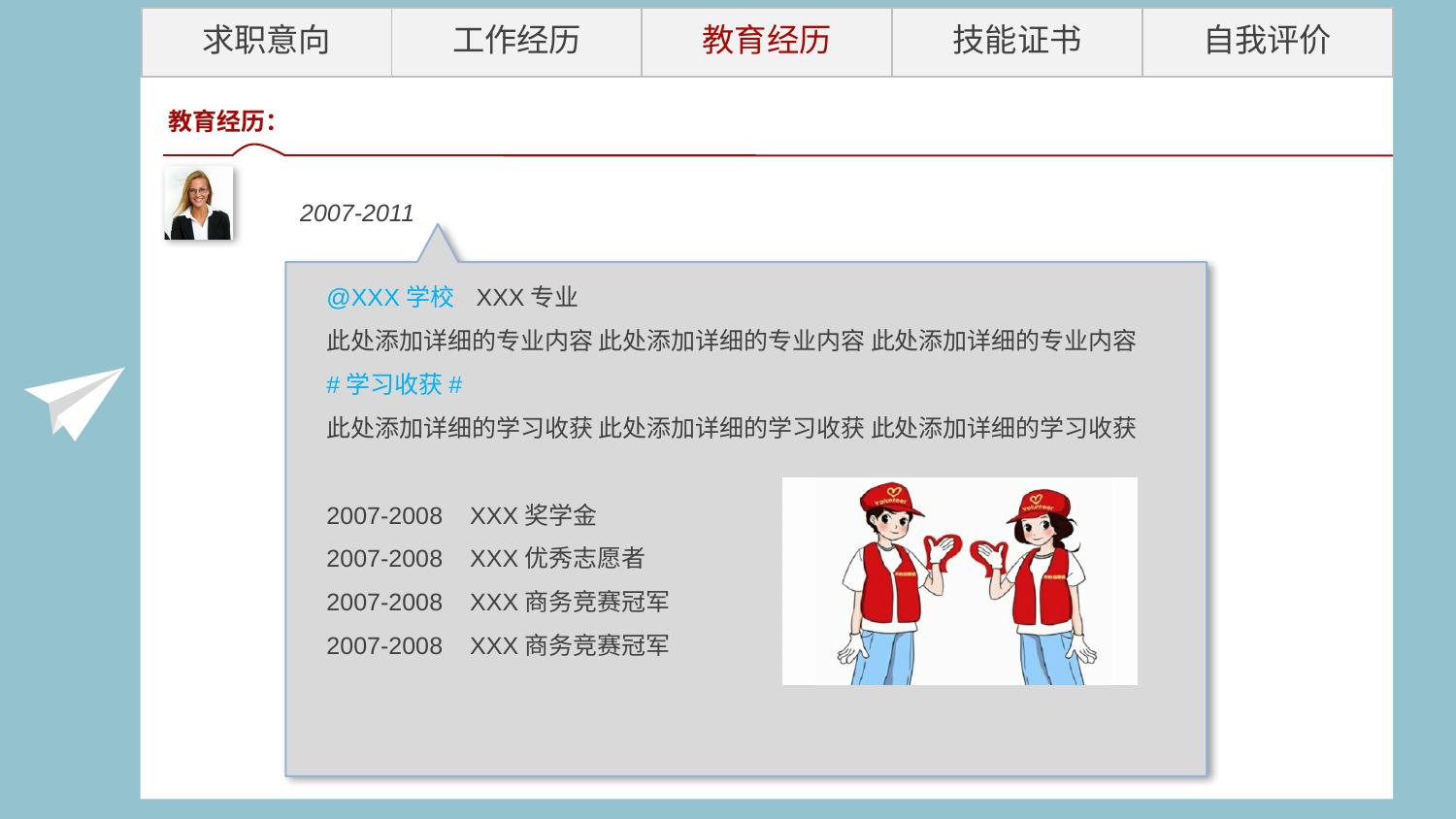

| 求职意向 | 工作经历 | 教育经历 | 技能证书 | 自我评价 |
| --- | --- | --- | --- | --- |

教育经历：

2007-2011

@XXX学校   XXX专业
此处添加详细的专业内容 此处添加详细的专业内容 此处添加详细的专业内容
#学习收获#
此处添加详细的学习收获 此处添加详细的学习收获 此处添加详细的学习收获

2007-2008    XXX奖学金
2007-2008    XXX优秀志愿者
2007-2008    XXX商务竞赛冠军
2007-2008    XXX商务竞赛冠军